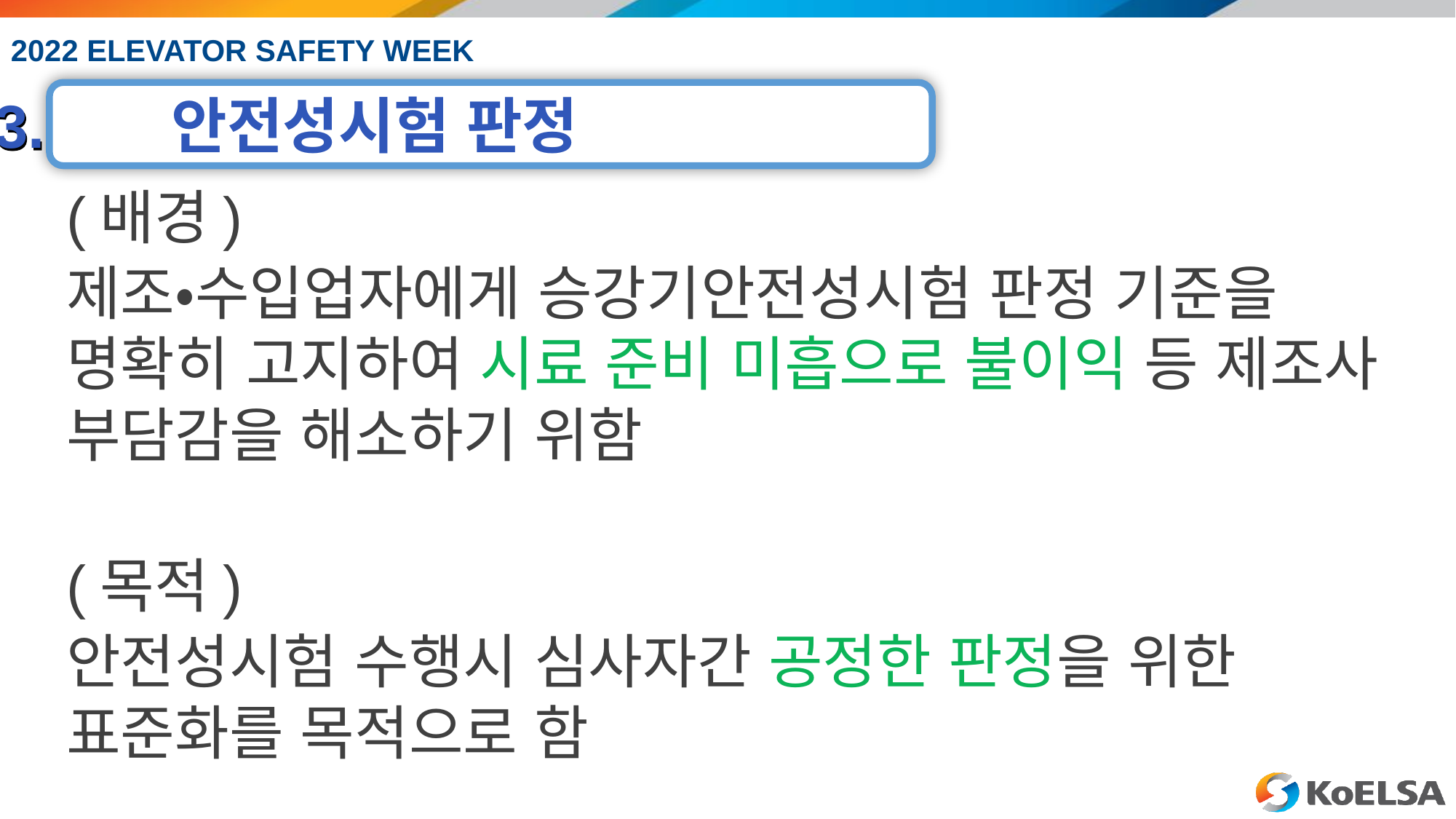

(배경)
제조•수입업자에게 승강기안전성시험 판정 기준을 명확히 고지하여 시료 준비 미흡으로 불이익 등 제조사 부담감을 해소하기 위함

(목적)
안전성시험 수행시 심사자간 공정한 판정을 위한 표준화를 목적으로 함